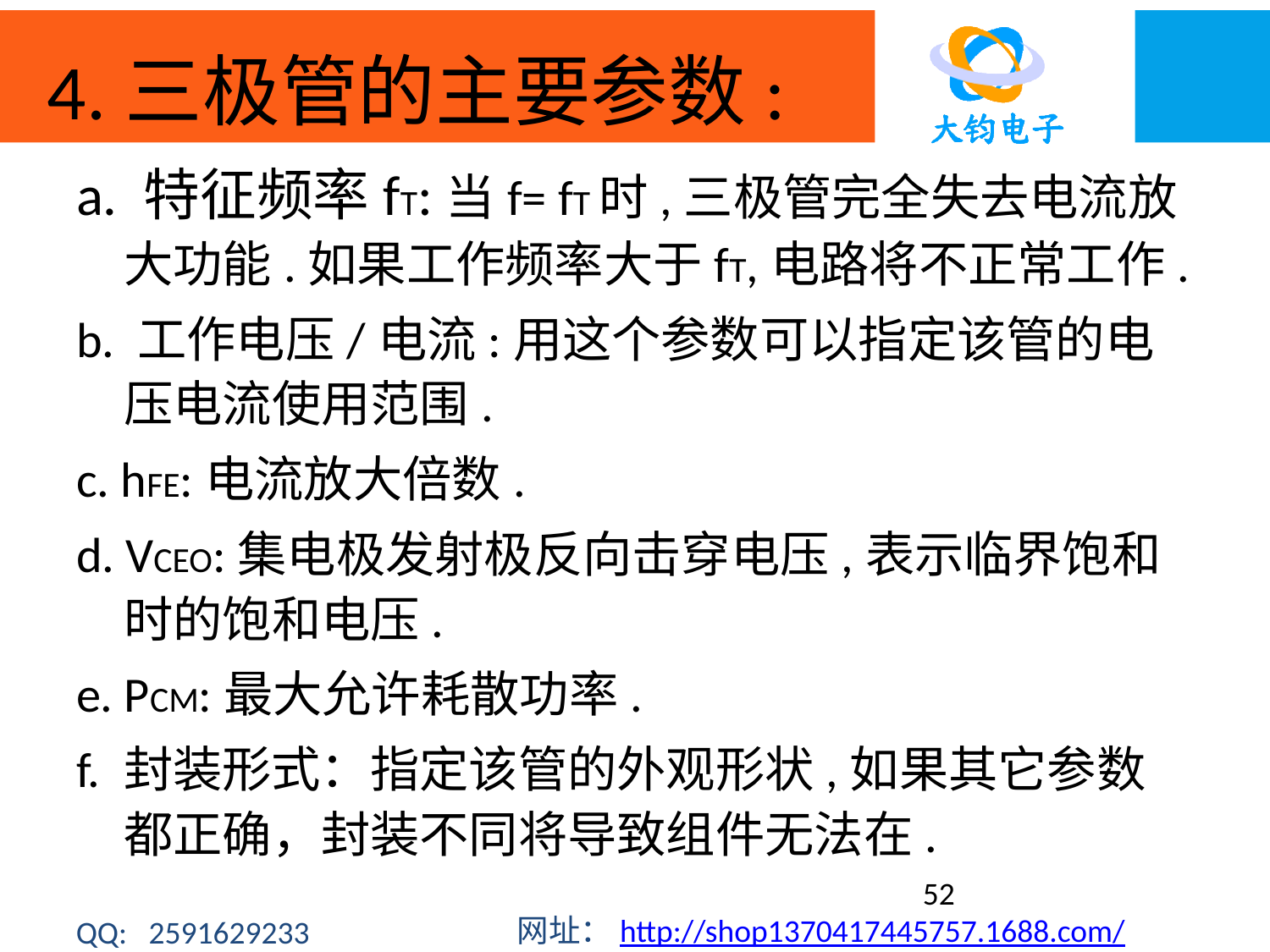

# 4.三极管的主要参数:
a. 特征频率fT:当f= fT时,三极管完全失去电流放大功能.如果工作频率大于fT,电路将不正常工作.
b. 工作电压/电流:用这个参数可以指定该管的电压电流使用范围.
c. hFE:电流放大倍数.
d. VCEO:集电极发射极反向击穿电压,表示临界饱和时的饱和电压.
e. PCM:最大允许耗散功率.
f. 封装形式：指定该管的外观形状,如果其它参数都正确，封装不同将导致组件无法在.
52